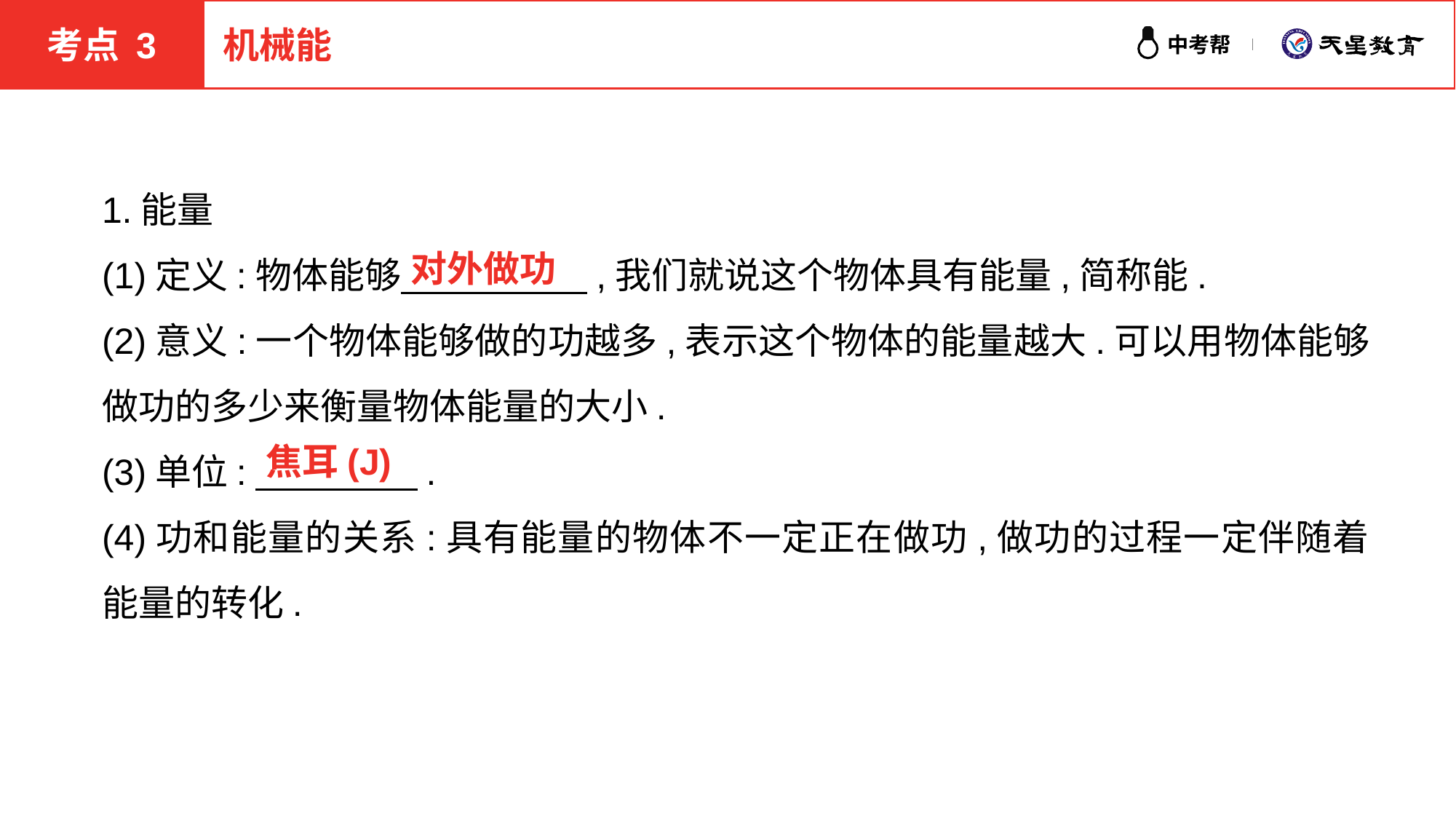

考点 3
机械能
1.能量
(1)定义:物体能够     　　　　,我们就说这个物体具有能量,简称能.
(2)意义:一个物体能够做的功越多,表示这个物体的能量越大.可以用物体能够做功的多少来衡量物体能量的大小.
(3)单位:　  　　　.
(4)功和能量的关系:具有能量的物体不一定正在做功,做功的过程一定伴随着能量的转化.
对外做功
焦耳(J)